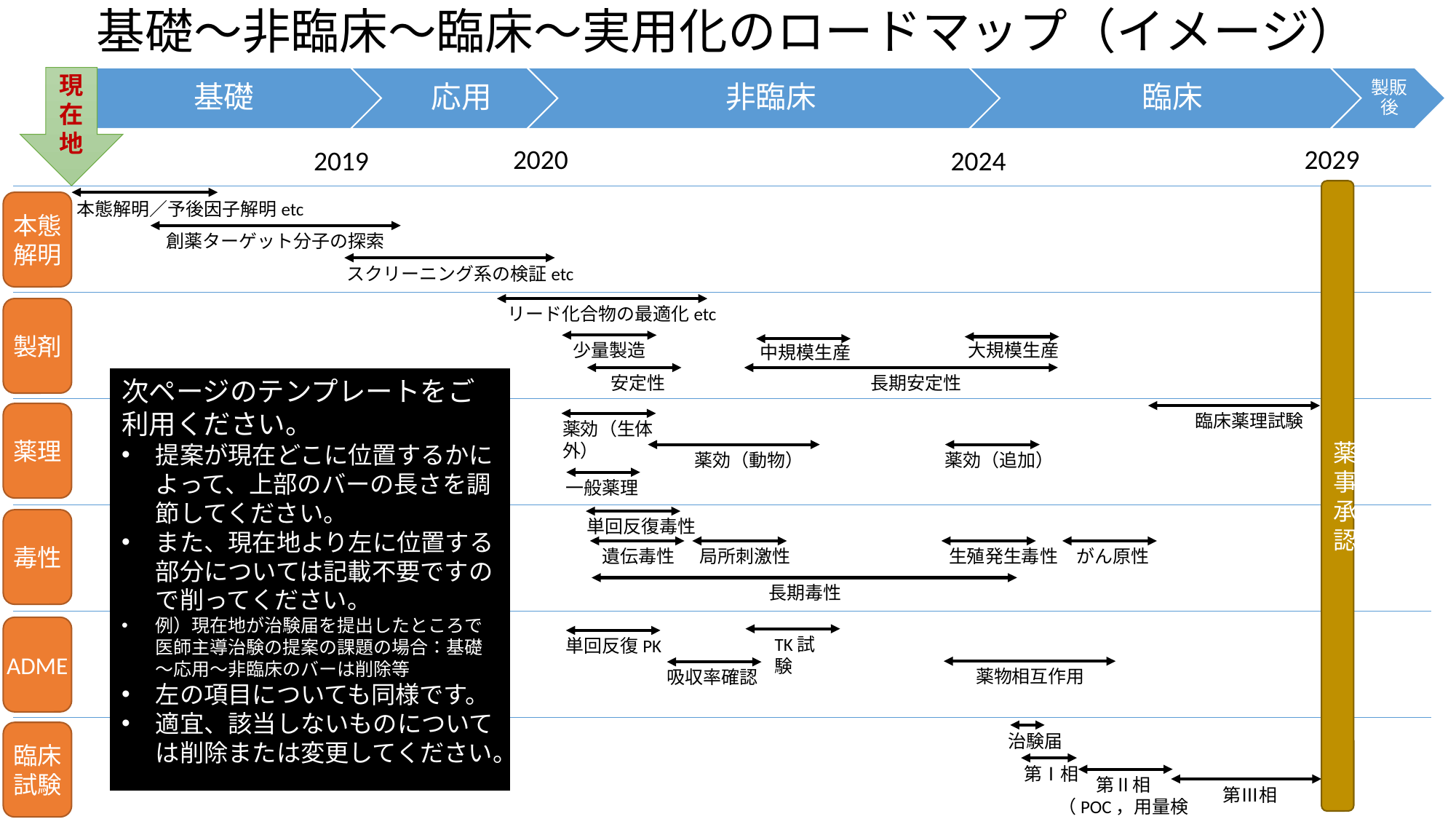

# 基礎～非臨床～臨床～実用化のロードマップ（イメージ）
現在地
基礎
応用
非臨床
臨床
製販後
2029
2020
2024
2019
薬事承認
本態
解明
本態解明／予後因子解明etc
創薬ターゲット分子の探索
スクリーニング系の検証etc
リード化合物の最適化etc
製剤
少量製造
大規模生産
中規模生産
安定性
長期安定性
次ページのテンプレートをご利用ください。
提案が現在どこに位置するかによって、上部のバーの長さを調節してください。
また、現在地より左に位置する部分については記載不要ですので削ってください。
例）現在地が治験届を提出したところで医師主導治験の提案の課題の場合：基礎～応用～非臨床のバーは削除等
左の項目についても同様です。
適宜、該当しないものについては削除または変更してください。
薬理
臨床薬理試験
薬効（生体外）
薬効（動物）
薬効（追加）
一般薬理
毒性
単回反復毒性
がん原性
生殖発生毒性
遺伝毒性
局所刺激性
長期毒性
ADME
TK試験
単回反復PK
薬物相互作用
吸収率確認
臨床
試験
治験届
第Ⅰ相
第Ⅱ相
（POC，用量検討）
第Ⅲ相